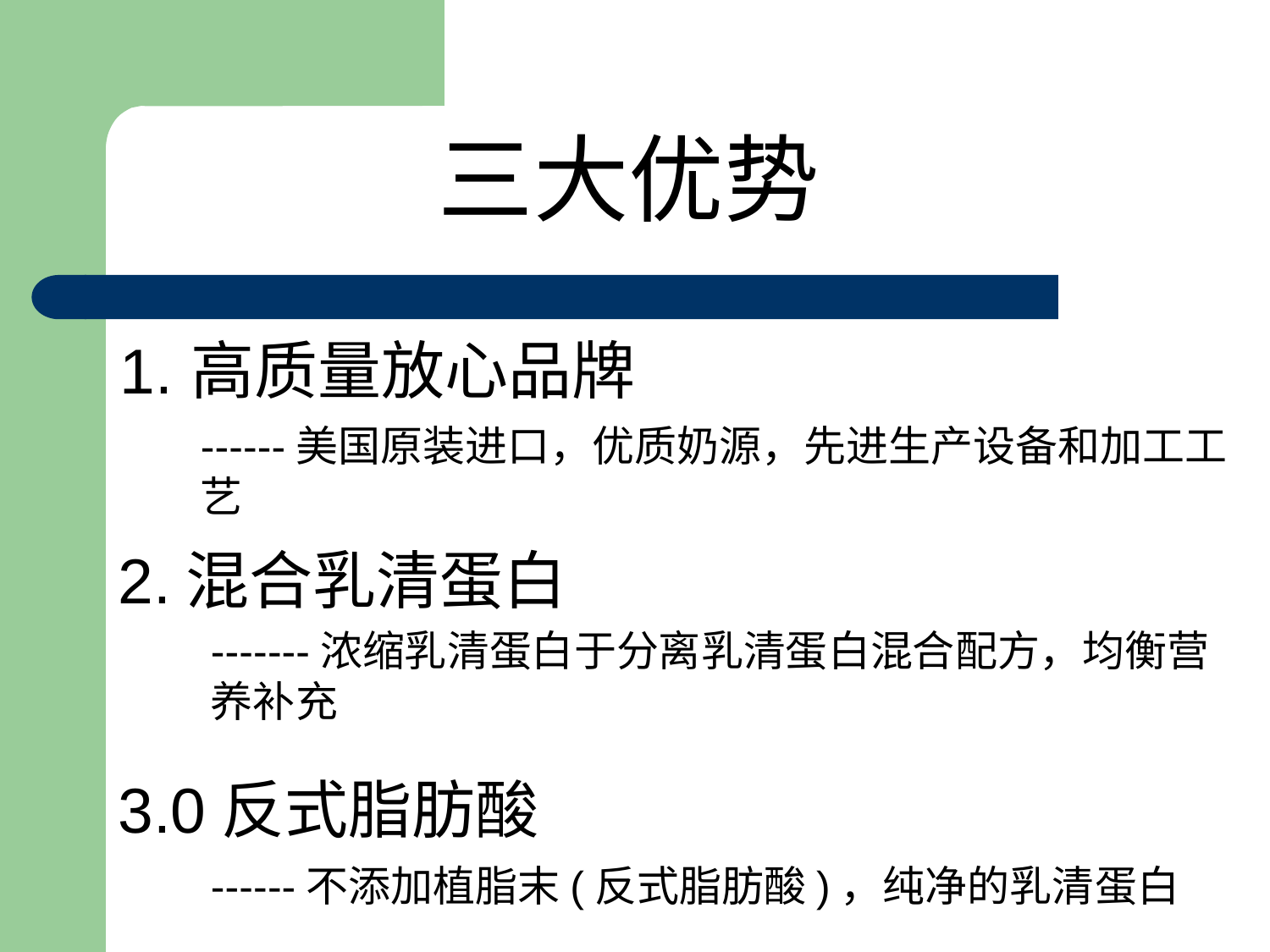

#
三大优势
高质量放心品牌
------美国原装进口，优质奶源，先进生产设备和加工工艺
2.混合乳清蛋白
-------浓缩乳清蛋白于分离乳清蛋白混合配方，均衡营养补充
3.0反式脂肪酸
------不添加植脂末(反式脂肪酸)，纯净的乳清蛋白